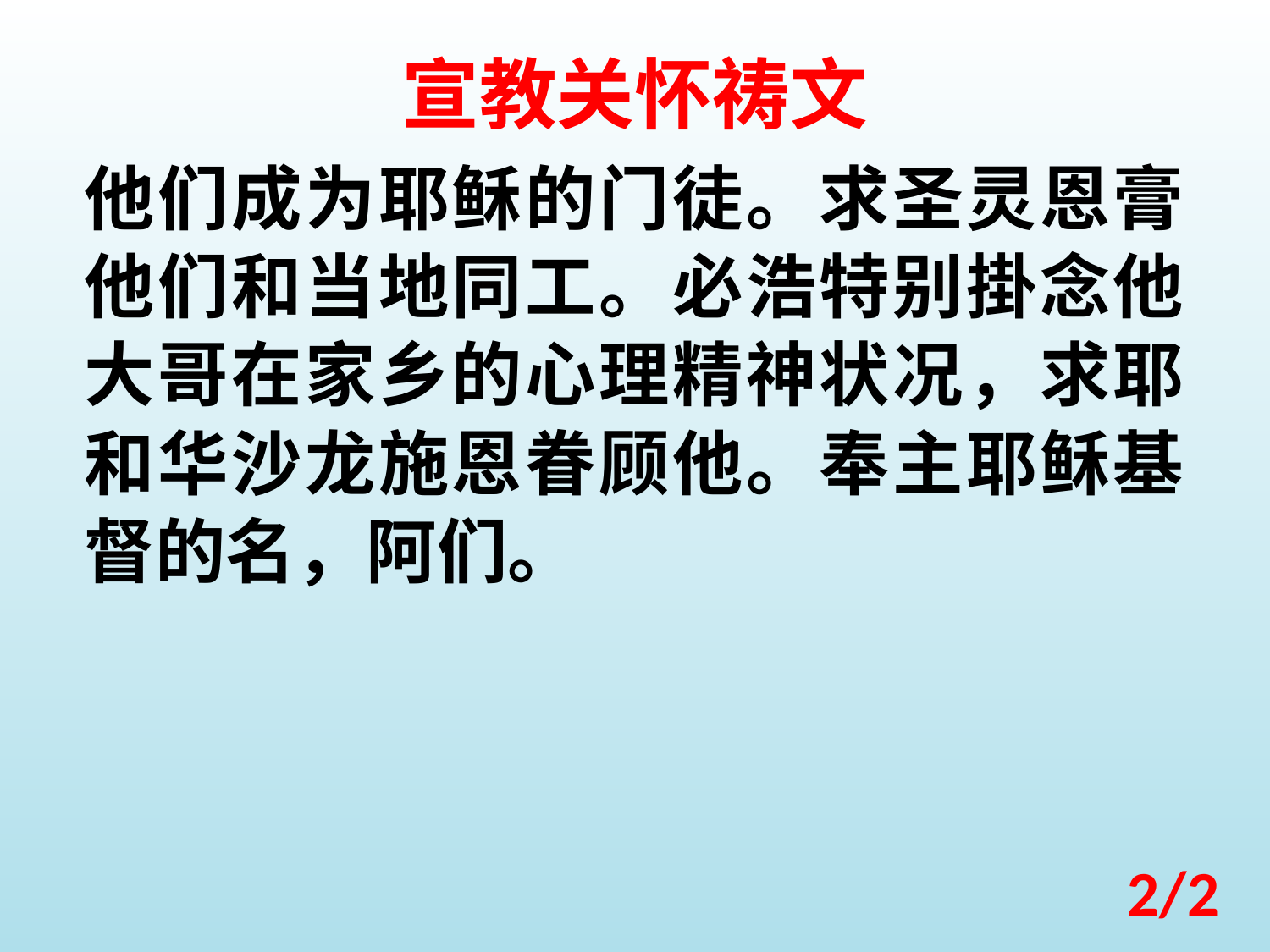

宣教关怀祷文
他们成为耶稣的门徒。求圣灵恩膏他们和当地同工。必浩特别掛念他大哥在家乡的心理精神状况，求耶和华沙龙施恩眷顾他。奉主耶稣基督的名，阿们。
2/2